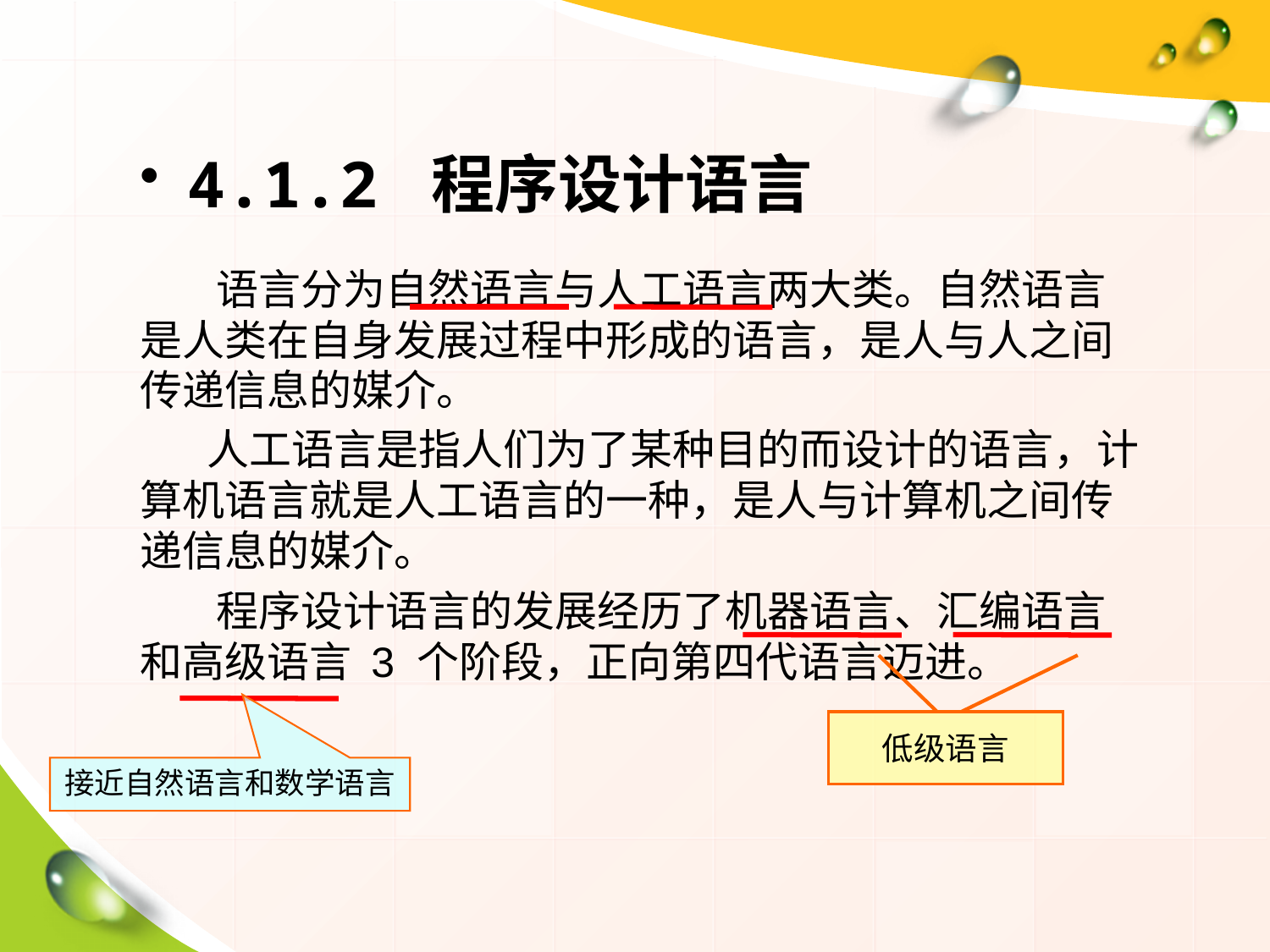

4.1.2 程序设计语言
       语言分为自然语言与人工语言两大类。自然语言是人类在自身发展过程中形成的语言，是人与人之间传递信息的媒介。
      人工语言是指人们为了某种目的而设计的语言，计算机语言就是人工语言的一种，是人与计算机之间传递信息的媒介。
       程序设计语言的发展经历了机器语言、汇编语言和高级语言 3 个阶段，正向第四代语言迈进。

低级语言
接近自然语言和数学语言